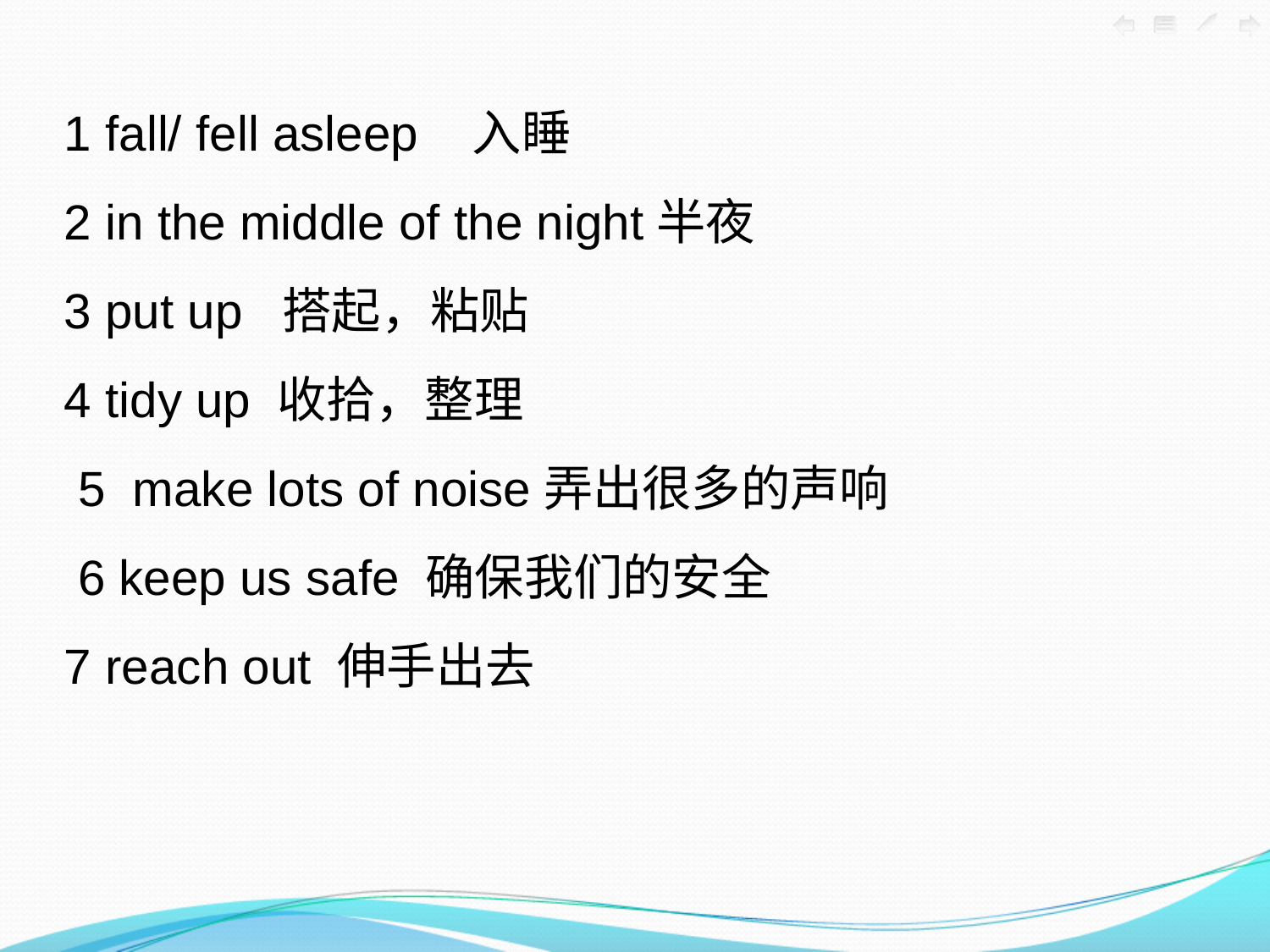

1 fall/ fell asleep   入睡
2 in the middle of the night半夜
3 put up  搭起，粘贴
4 tidy up 收拾，整理
 5  make lots of noise弄出很多的声响
 6 keep us safe 确保我们的安全
7 reach out 伸手出去